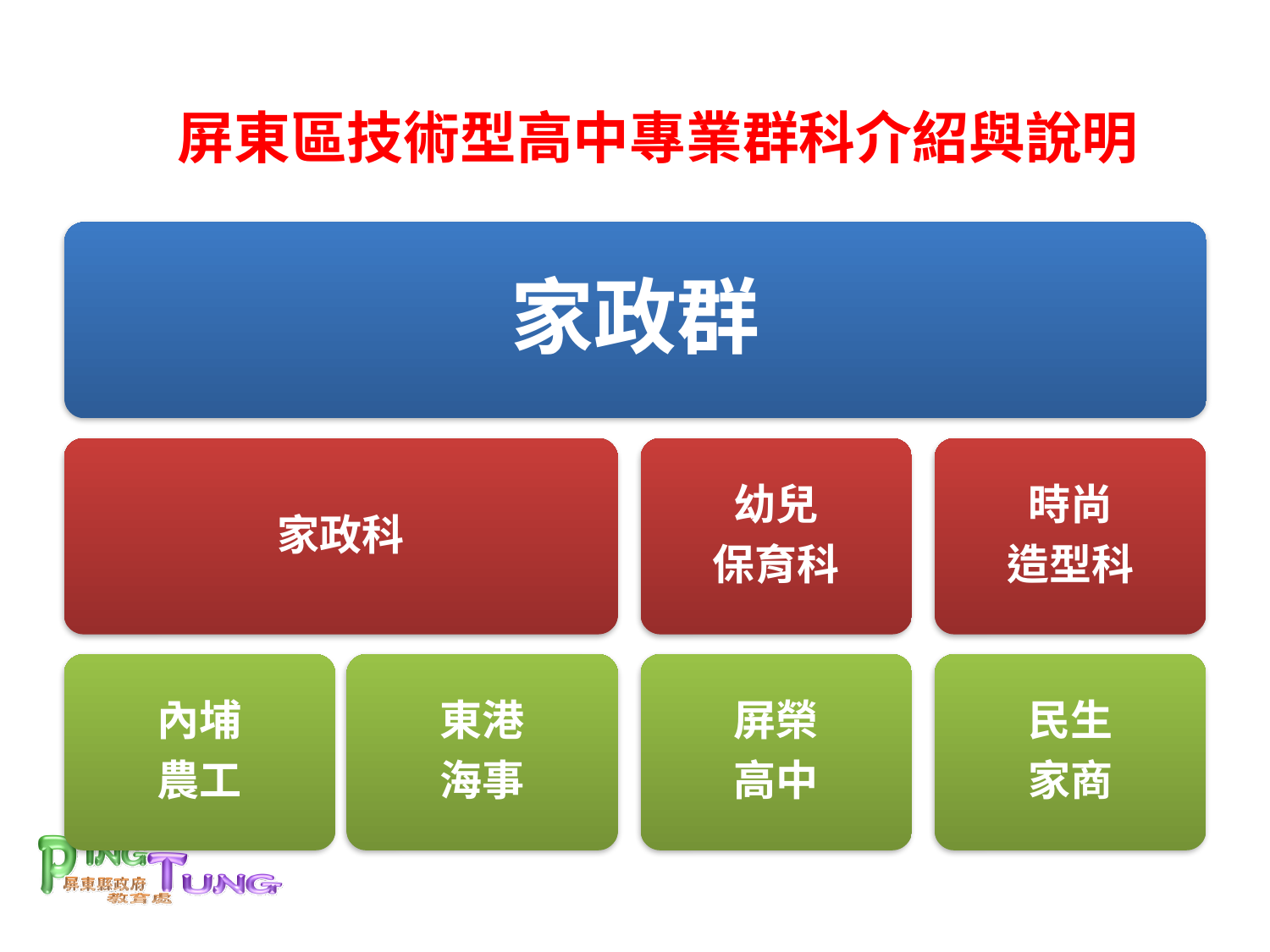

屏東區技術型高中專業群科介紹與說明

家政群

家政科
幼兒
保育科
時尚
造型科

內埔
農工
東港
海事
屏榮
高中
民生
家商